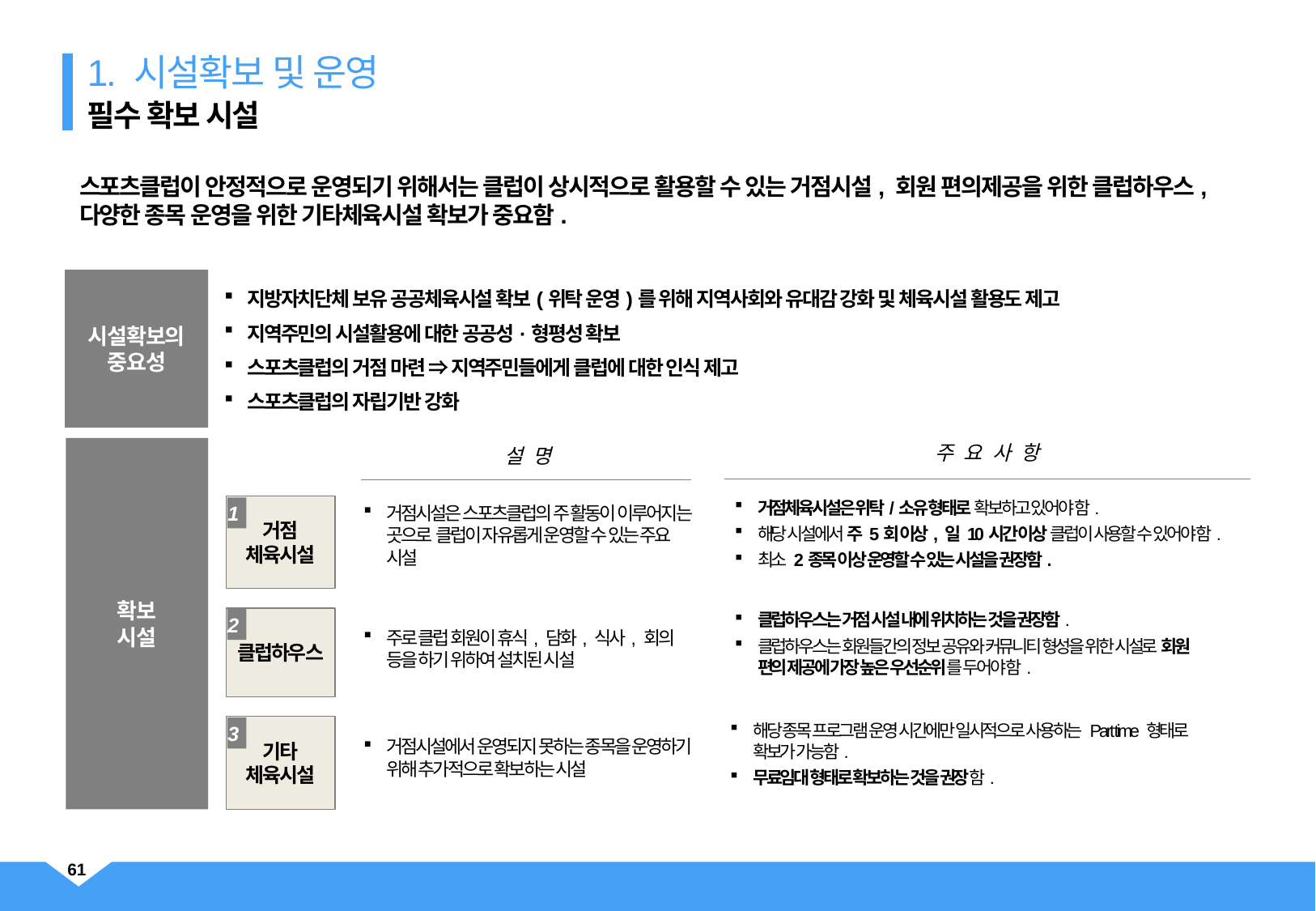

1. 시설확보 및 운영
필수 확보 시설
스포츠클럽이 안정적으로 운영되기 위해서는 클럽이 상시적으로 활용할 수 있는 거점시설, 회원 편의제공을 위한 클럽하우스, 다양한 종목 운영을 위한 기타체육시설 확보가 중요함.
시설확보의
중요성
지방자치단체 보유 공공체육시설 확보(위탁 운영)를 위해 지역사회와 유대감 강화 및 체육시설 활용도 제고
지역주민의 시설활용에 대한 공공성·형평성 확보
스포츠클럽의 거점 마련 ⇒ 지역주민들에게 클럽에 대한 인식 제고
스포츠클럽의 자립기반 강화
주요사항
설명
확보
시설
거점
체육시설
거점체육시설은 위탁/소유 형태로 확보하고 있어야 함.
해당 시설에서 주 5회 이상, 일 10시간 이상 클럽이 사용할 수 있어야 함.
최소 2종목 이상 운영할 수 있는 시설을 권장함.
1
거점시설은 스포츠클럽의 주 활동이 이루어지는 곳으로  클럽이 자유롭게 운영할 수 있는 주요 시설
클럽하우스
클럽하우스는 거점 시설 내에 위치하는 것을 권장함.
클럽하우스는 회원들간의 정보 공유와 커뮤니티 형성을 위한 시설로 회원 편의 제공에 가장 높은 우선순위를 두어야 함.
2
주로 클럽 회원이 휴식, 담화, 식사, 회의 등을 하기 위하여 설치된 시설
기타
체육시설
3
해당 종목 프로그램 운영 시간에만 일시적으로 사용하는 Part time 형태로 확보가 가능함.
무료임대 형태로 확보하는 것을 권장함.
거점시설에서 운영되지 못하는 종목을 운영하기 위해 추가적으로 확보하는 시설